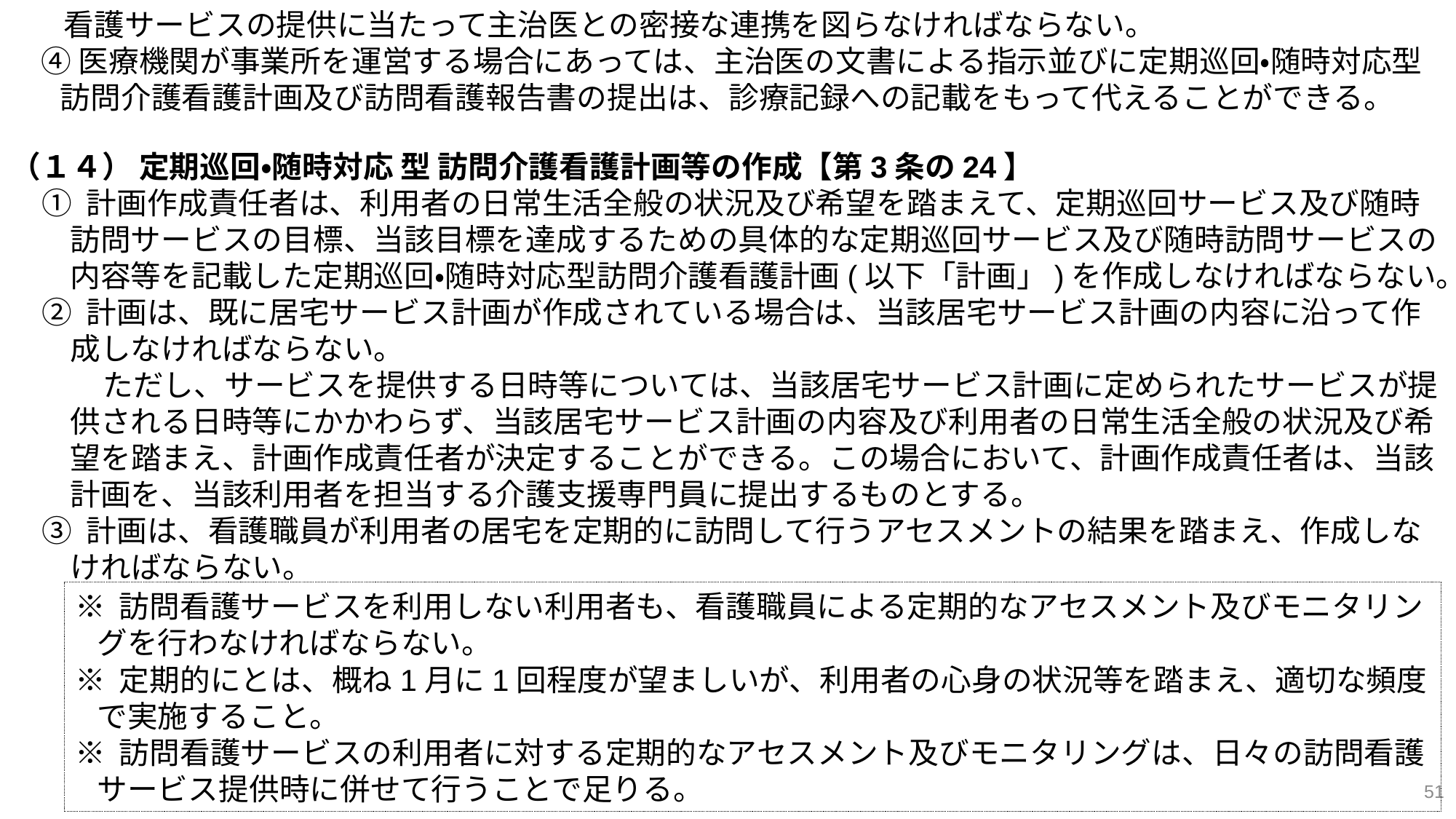

看護サービスの提供に当たって主治医との密接な連携を図らなければならない。
　④ 医療機関が事業所を運営する場合にあっては、主治医の文書による指示並びに定期巡回・随時対応型訪問介護看護計画及び訪問看護報告書の提出は、診療記録への記載をもって代えることができる。

（１４） 定期巡回・随時対応 型 訪問介護看護計画等の作成【第3条の24】
① 計画作成責任者は、利用者の日常生活全般の状況及び希望を踏まえて、定期巡回サービス及び随時訪問サービスの目標、当該目標を達成するための具体的な定期巡回サービス及び随時訪問サービスの内容等を記載した定期巡回・随時対応型訪問介護看護計画(以下「計画」)を作成しなければならない。
② 計画は、既に居宅サービス計画が作成されている場合は、当該居宅サービス計画の内容に沿って作成しなければならない。
　　ただし、サービスを提供する日時等については、当該居宅サービス計画に定められたサービスが提供される日時等にかかわらず、当該居宅サービス計画の内容及び利用者の日常生活全般の状況及び希望を踏まえ、計画作成責任者が決定することができる。この場合において、計画作成責任者は、当該計画を、当該利用者を担当する介護支援専門員に提出するものとする。
③ 計画は、看護職員が利用者の居宅を定期的に訪問して行うアセスメントの結果を踏まえ、作成しなければならない。
※ 訪問看護サービスを利用しない利用者も、看護職員による定期的なアセスメント及びモニタリングを行わなければならない。
※ 定期的にとは、概ね1月に1回程度が望ましいが、利用者の心身の状況等を踏まえ、適切な頻度で実施すること。
※ 訪問看護サービスの利用者に対する定期的なアセスメント及びモニタリングは、日々の訪問看護サービス提供時に併せて行うことで足りる。
51